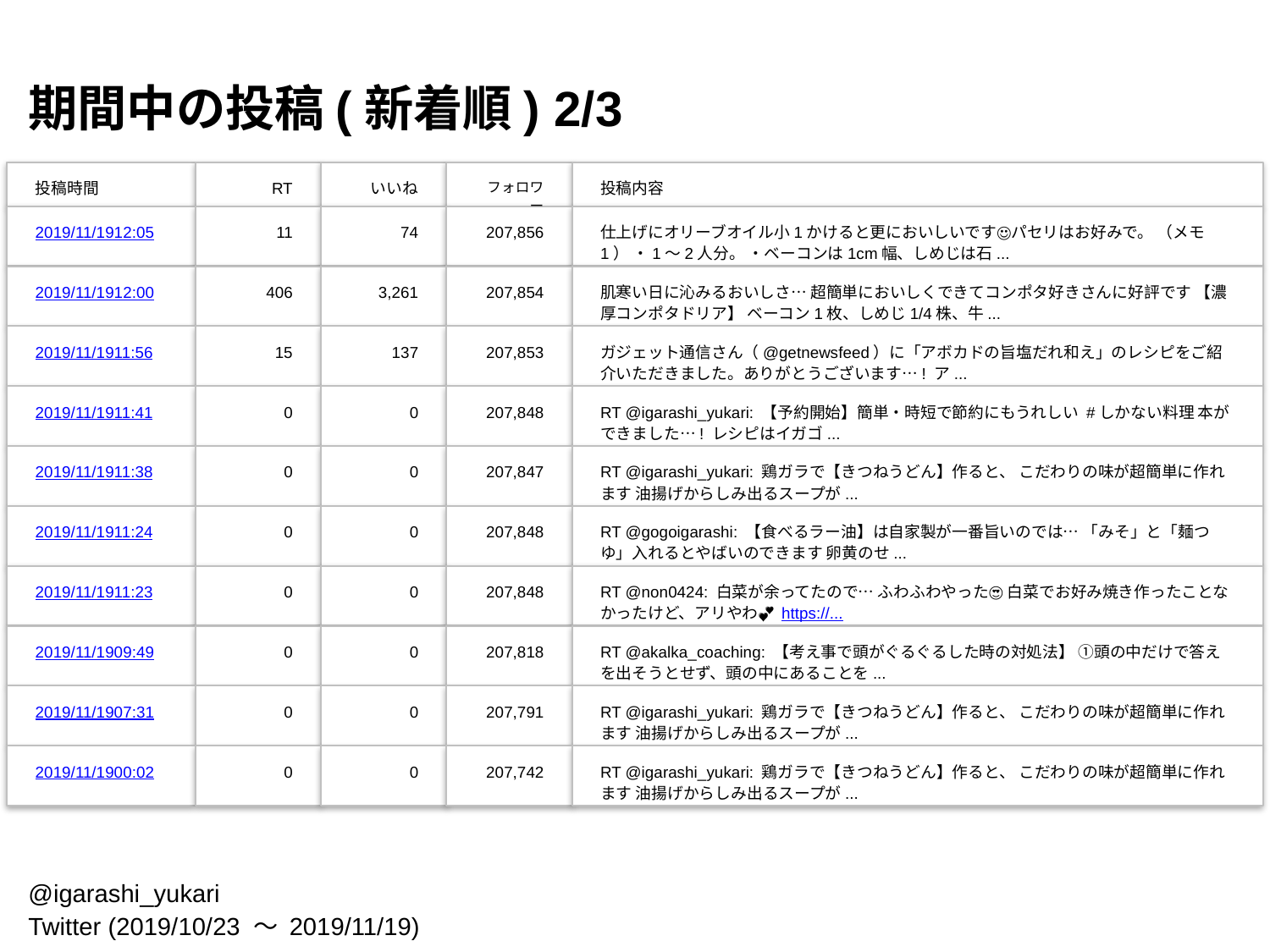

期間中の投稿(新着順) 2/3

投稿時間

RT

いいね

フォロワー

投稿内容

2019/11/19
12:05

11

74

207,856

仕上げにオリーブオイル小1かけると更においしいです☺︎パセリはお好みで。 （メモ1） ・1〜2人分。 ・ベーコンは1cm幅、しめじは石...

2019/11/19
12:00

406

3,261

207,854

肌寒い日に沁みるおいしさ… 超簡単においしくできてコンポタ好きさんに好評です 【濃厚コンポタドリア】 ベーコン1枚、しめじ1/4株、牛...

2019/11/19
11:56

15

137

207,853

ガジェット通信さん（@getnewsfeed）に「アボカドの旨塩だれ和え」のレシピをご紹介いただきました。ありがとうございます…! ア...

2019/11/19
11:41

0

0

207,848

RT @igarashi_yukari: 【予約開始】簡単・時短で節約にもうれしい #しかない料理 本ができました…! レシピはイガゴ...

2019/11/19
11:38

0

0

207,847

RT @igarashi_yukari: 鶏ガラで【きつねうどん】作ると、 こだわりの味が超簡単に作れます 油揚げからしみ出るスープが...

2019/11/19
11:24

0

0

207,848

RT @gogoigarashi: 【食べるラー油】は自家製が一番旨いのでは… 「みそ」と「麺つゆ」入れるとやばいのできます 卵黄のせ...

2019/11/19
11:23

0

0

207,848

RT @non0424: 白菜が余ってたので… ふわふわやった😍 白菜でお好み焼き作ったことなかったけど、アリやわ💕 https://...

2019/11/19
09:49

0

0

207,818

RT @akalka_coaching: 【考え事で頭がぐるぐるした時の対処法】 ①頭の中だけで答えを出そうとせず、頭の中にあることを...

2019/11/19
07:31

0

0

207,791

RT @igarashi_yukari: 鶏ガラで【きつねうどん】作ると、 こだわりの味が超簡単に作れます 油揚げからしみ出るスープが...

2019/11/19
00:02

0

0

207,742

RT @igarashi_yukari: 鶏ガラで【きつねうどん】作ると、 こだわりの味が超簡単に作れます 油揚げからしみ出るスープが...
@igarashi_yukari
Twitter (2019/10/23 〜 2019/11/19)